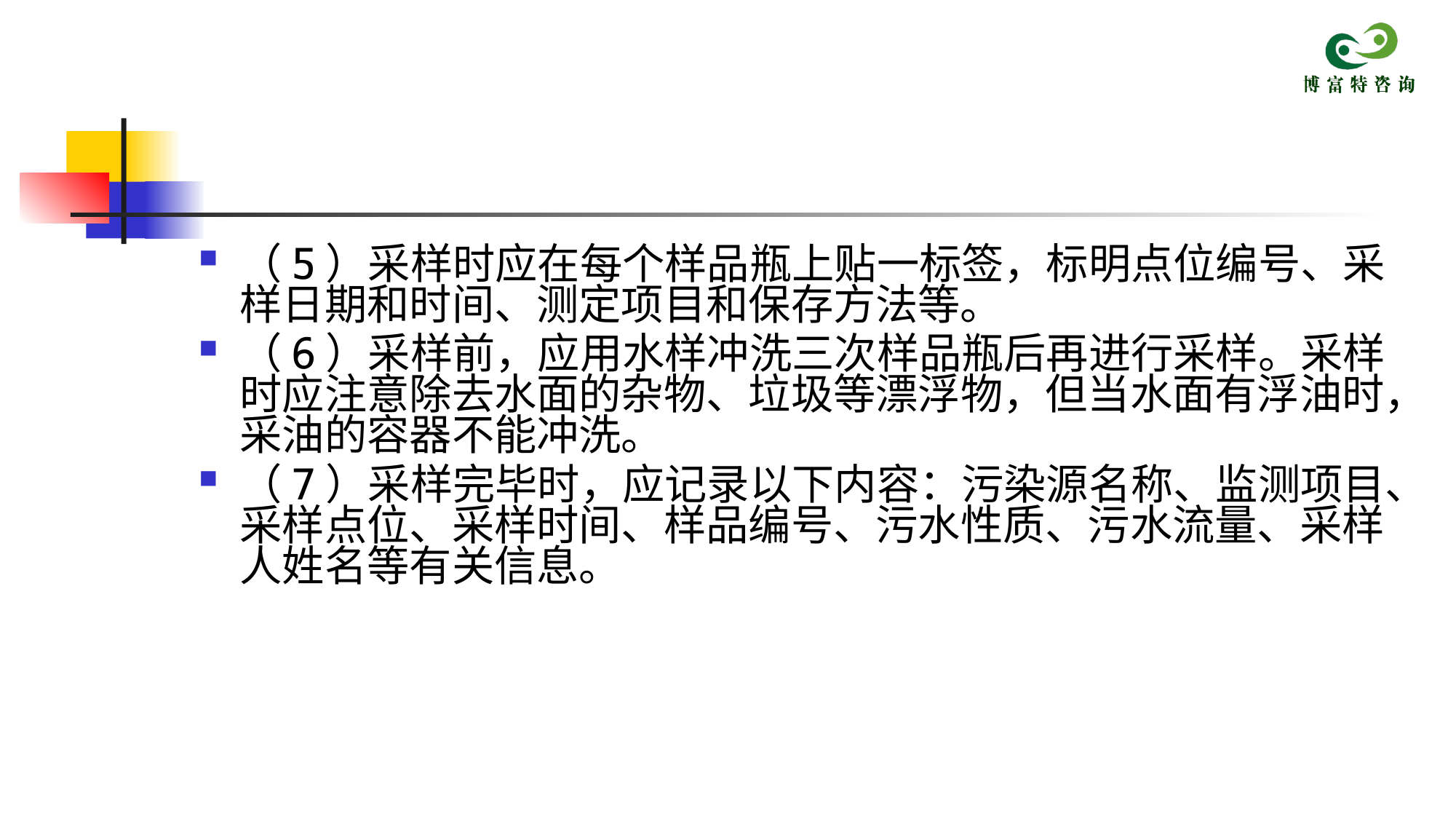

（5）采样时应在每个样品瓶上贴一标签，标明点位编号、采样日期和时间、测定项目和保存方法等。
（6）采样前，应用水样冲洗三次样品瓶后再进行采样。采样时应注意除去水面的杂物、垃圾等漂浮物，但当水面有浮油时，采油的容器不能冲洗。
（7）采样完毕时，应记录以下内容：污染源名称、监测项目、采样点位、采样时间、样品编号、污水性质、污水流量、采样人姓名等有关信息。